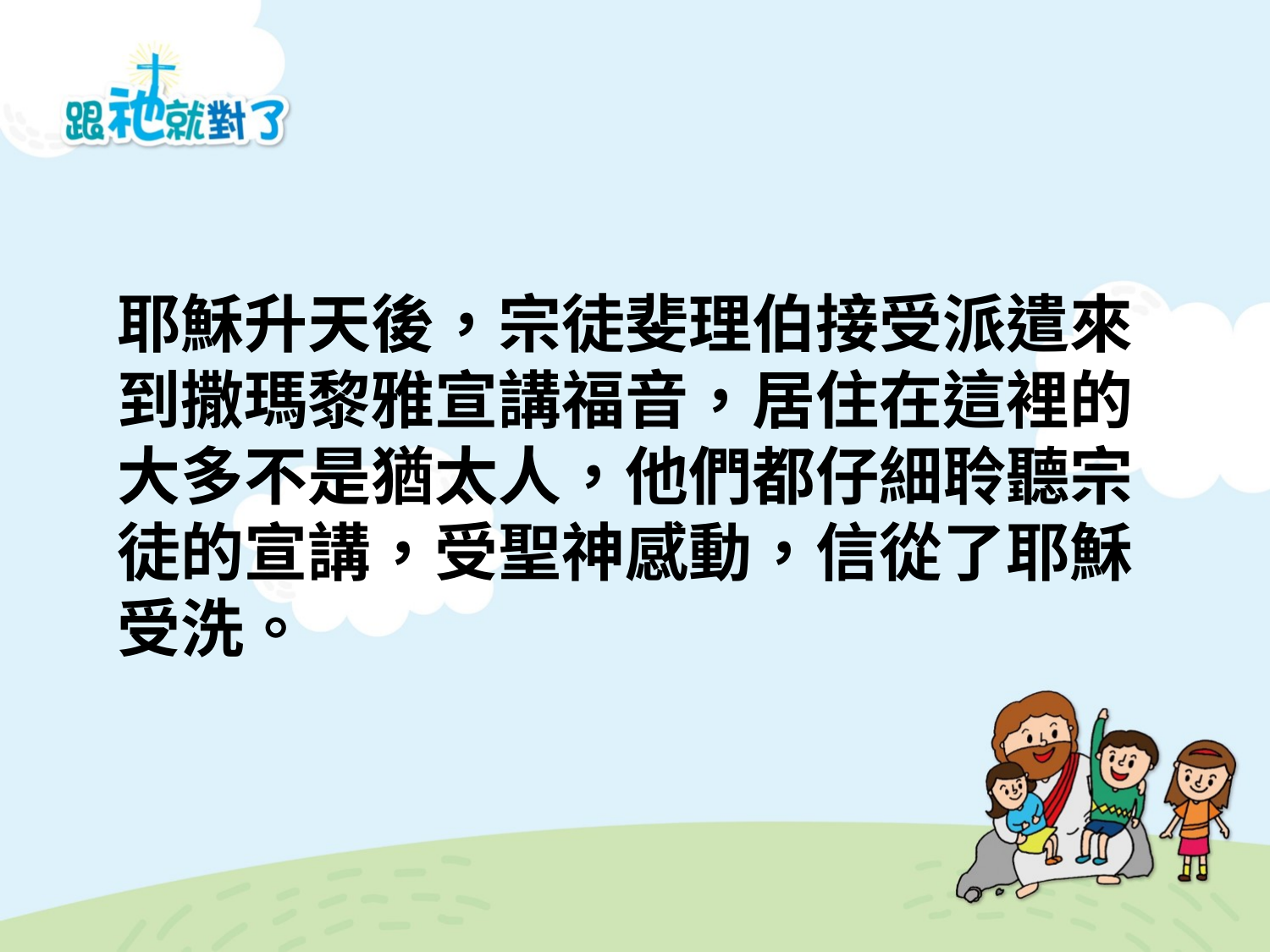

耶穌升天後，宗徒斐理伯接受派遣來到撒瑪黎雅宣講福音，居住在這裡的大多不是猶太人，他們都仔細聆聽宗徒的宣講，受聖神感動，信從了耶穌受洗。